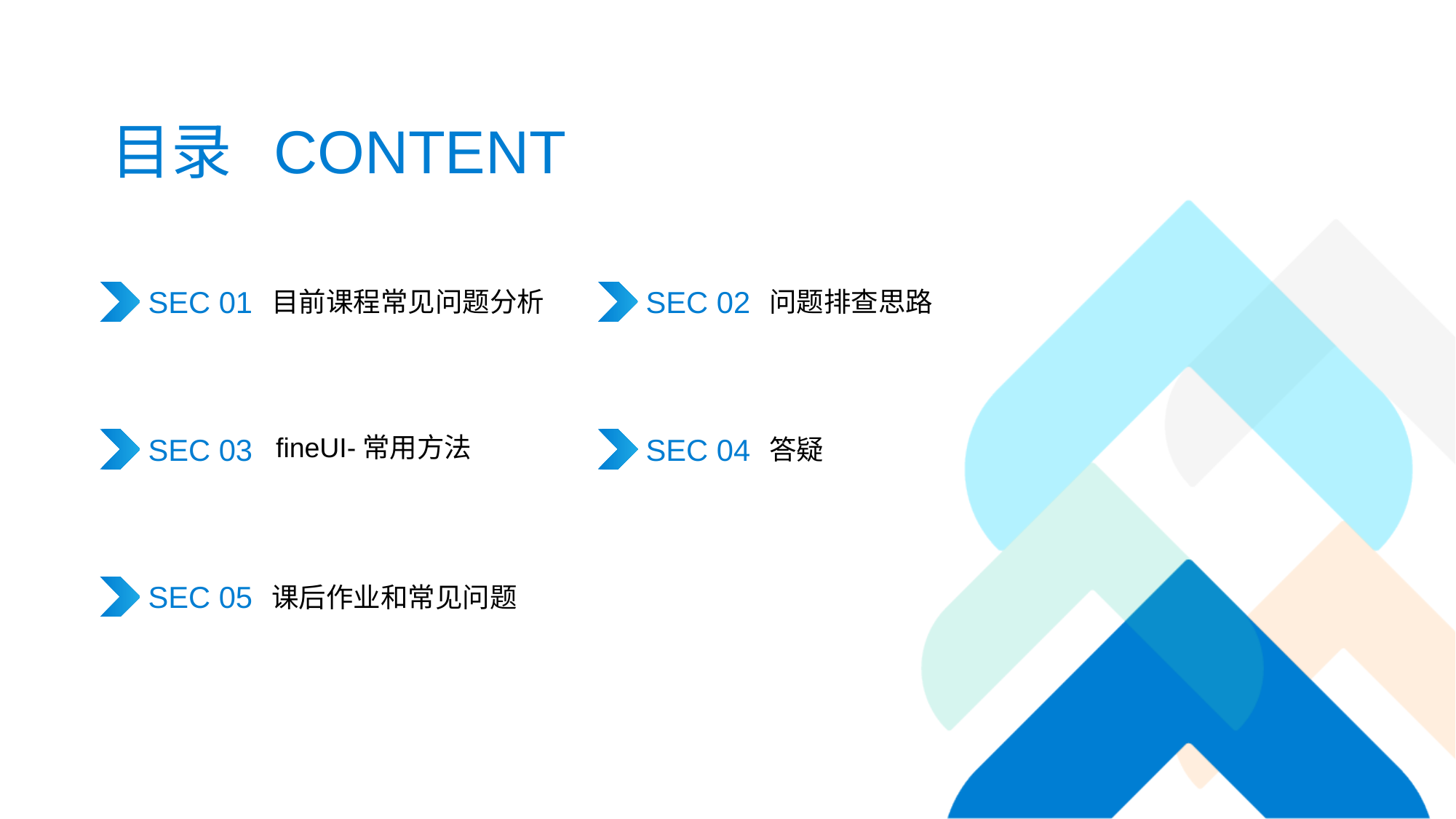

# 目录  CONTENT
SEC 01
目前课程常见问题分析

SEC 02
问题排查思路

SEC 03
fineUI-常用方法

SEC 04
答疑

SEC 05
课后作业和常见问题